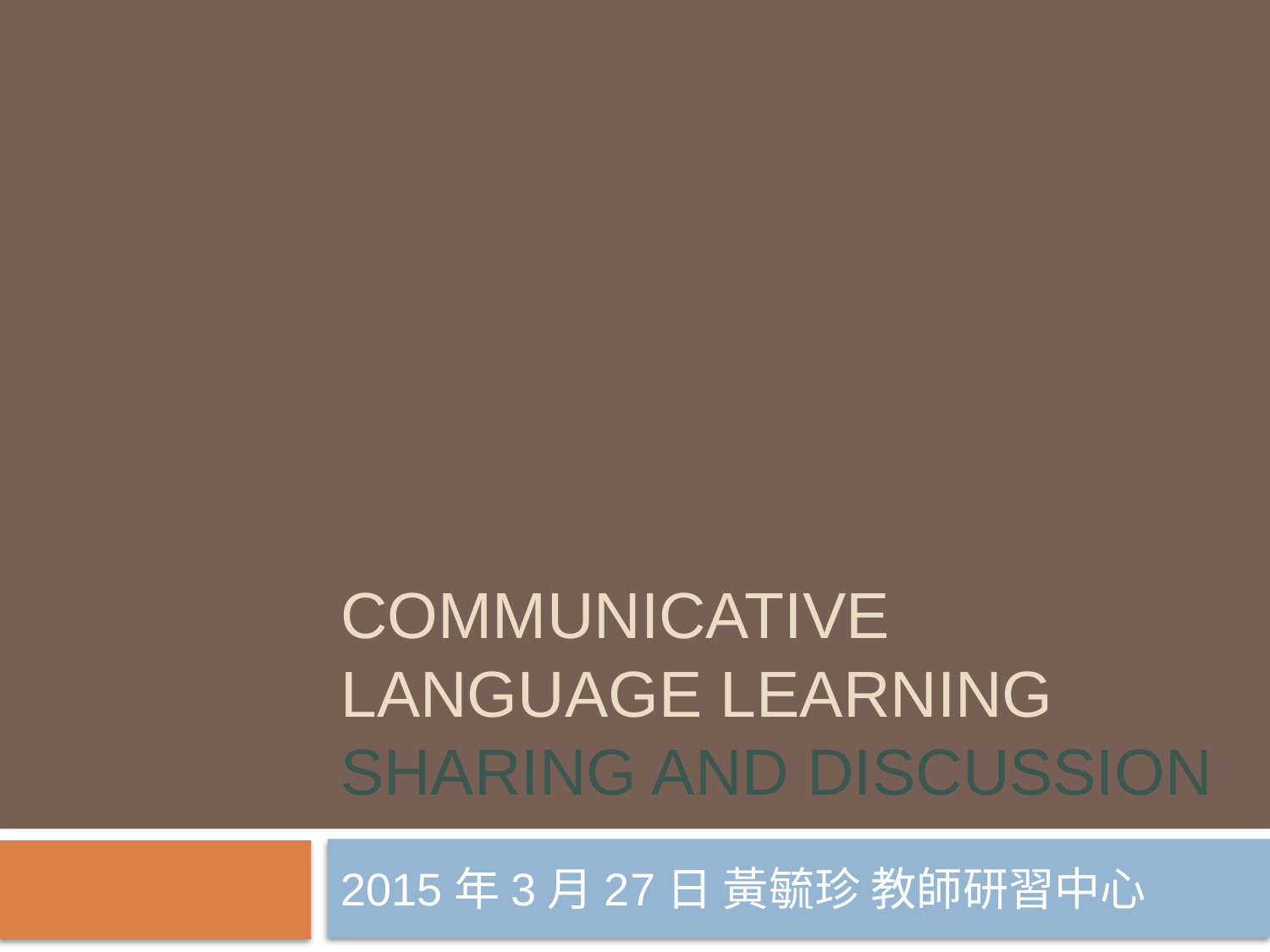

# Communicative Language Learning Sharing and Discussion
2015年3月27日 黃毓珍 教師研習中心